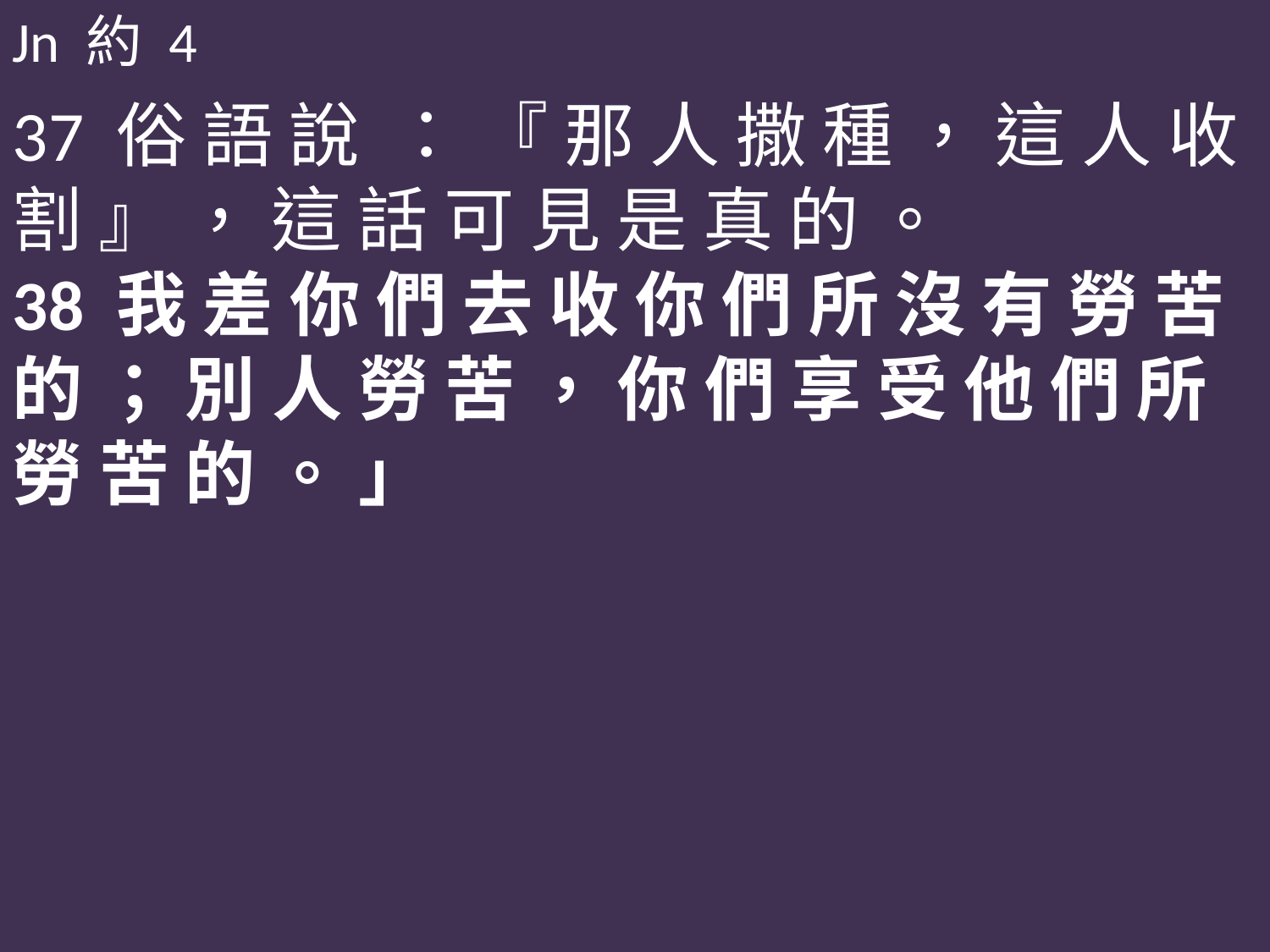

Jn 約 4
37 俗 語 說  ： 『 那 人 撒 種 ， 這 人 收 割 』 ， 這 話 可 見 是 真 的 。
38 我 差 你 們 去 收 你 們 所 沒 有 勞 苦 的 ； 別 人 勞 苦 ， 你 們 享 受 他 們 所 勞 苦 的 。 」